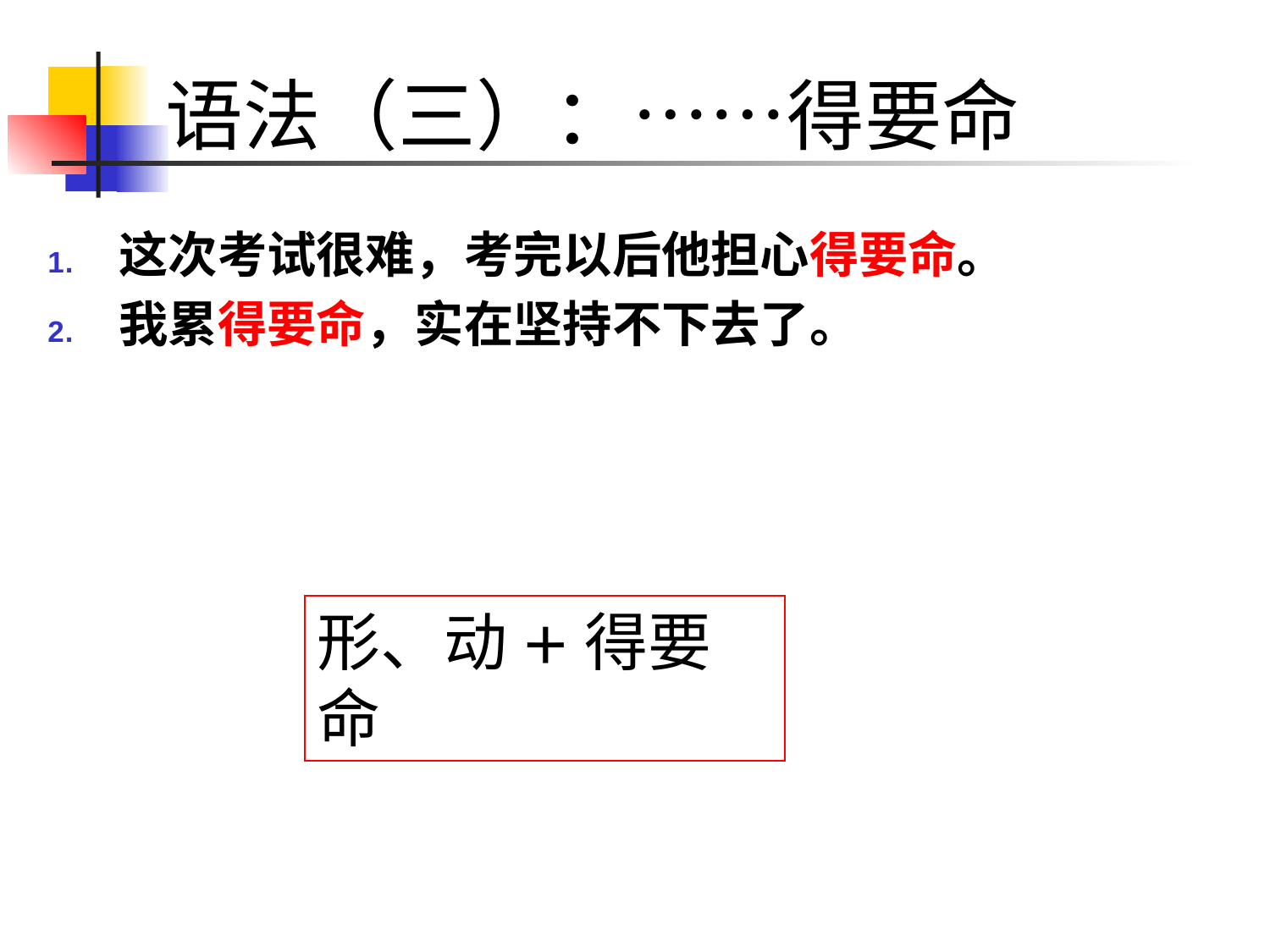

# 语法（三）：……得要命
这次考试很难，考完以后他担心得要命。
我累得要命，实在坚持不下去了。

形、动+得要命